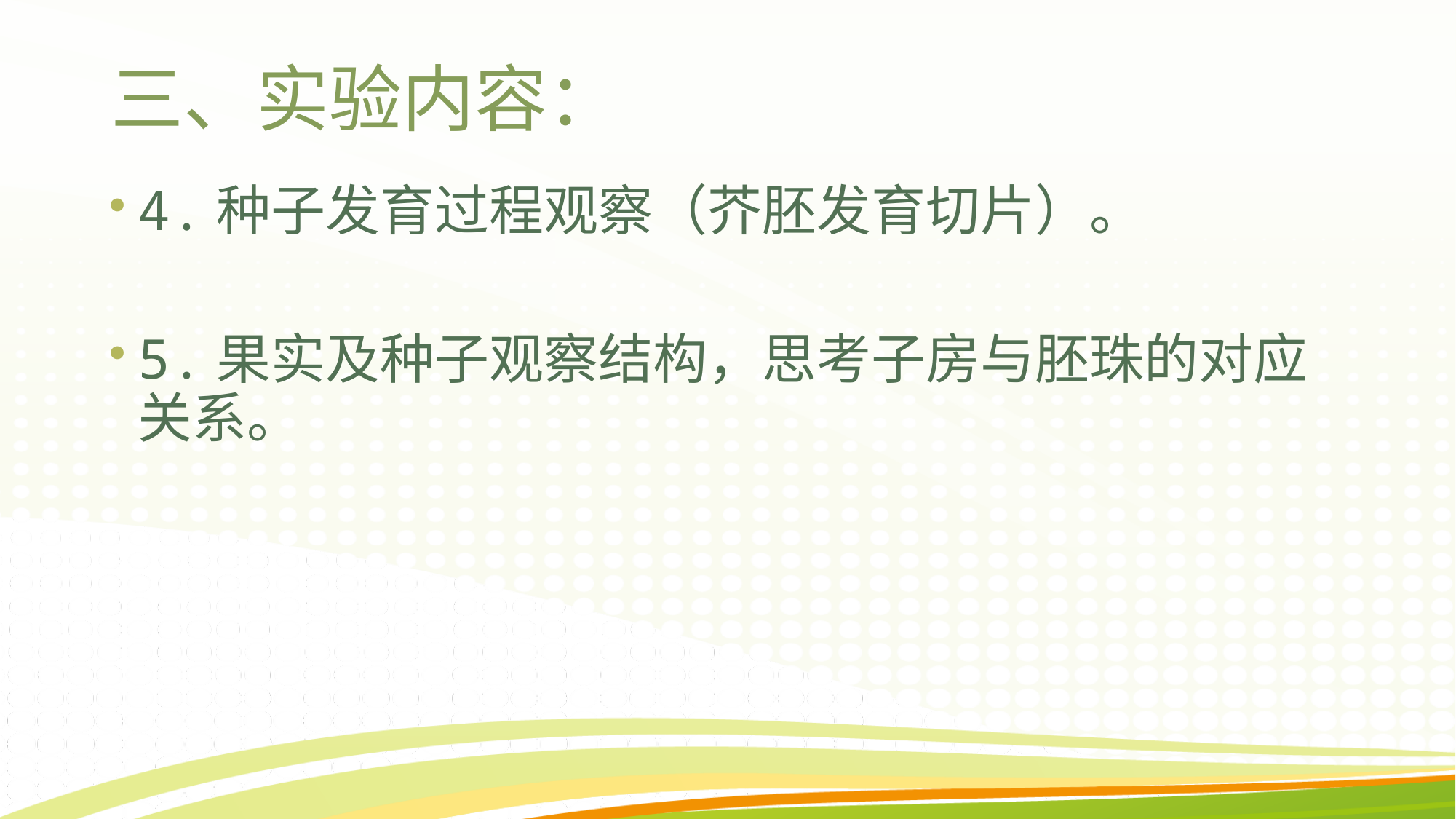

# 三、实验内容：
4.种子发育过程观察（芥胚发育切片）。

5.果实及种子观察结构，思考子房与胚珠的对应关系。